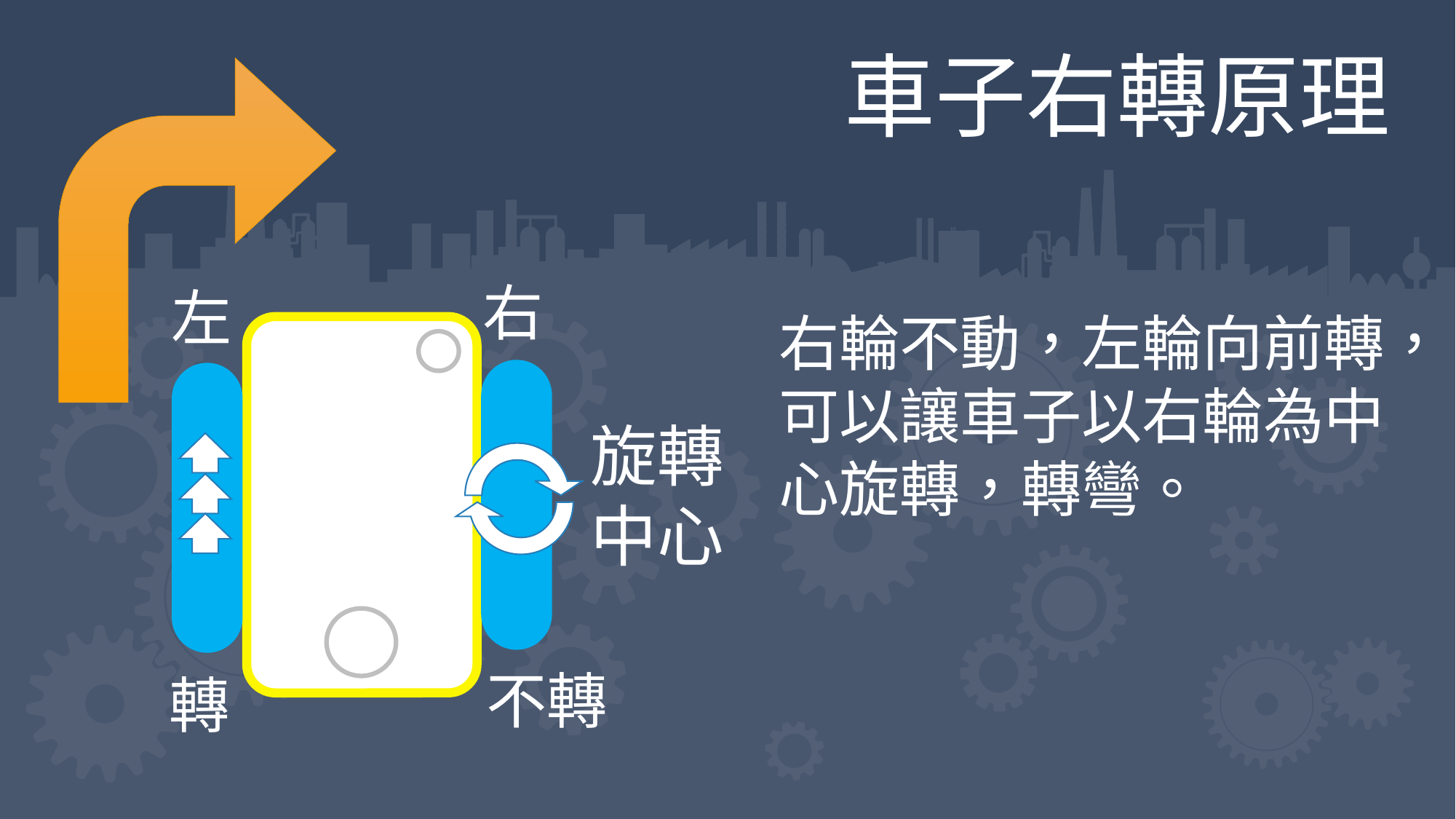

車子右轉原理

右
左

旋轉
中心

不轉
轉
右輪不動，左輪向前轉，可以讓車子以右輪為中心旋轉，轉彎。